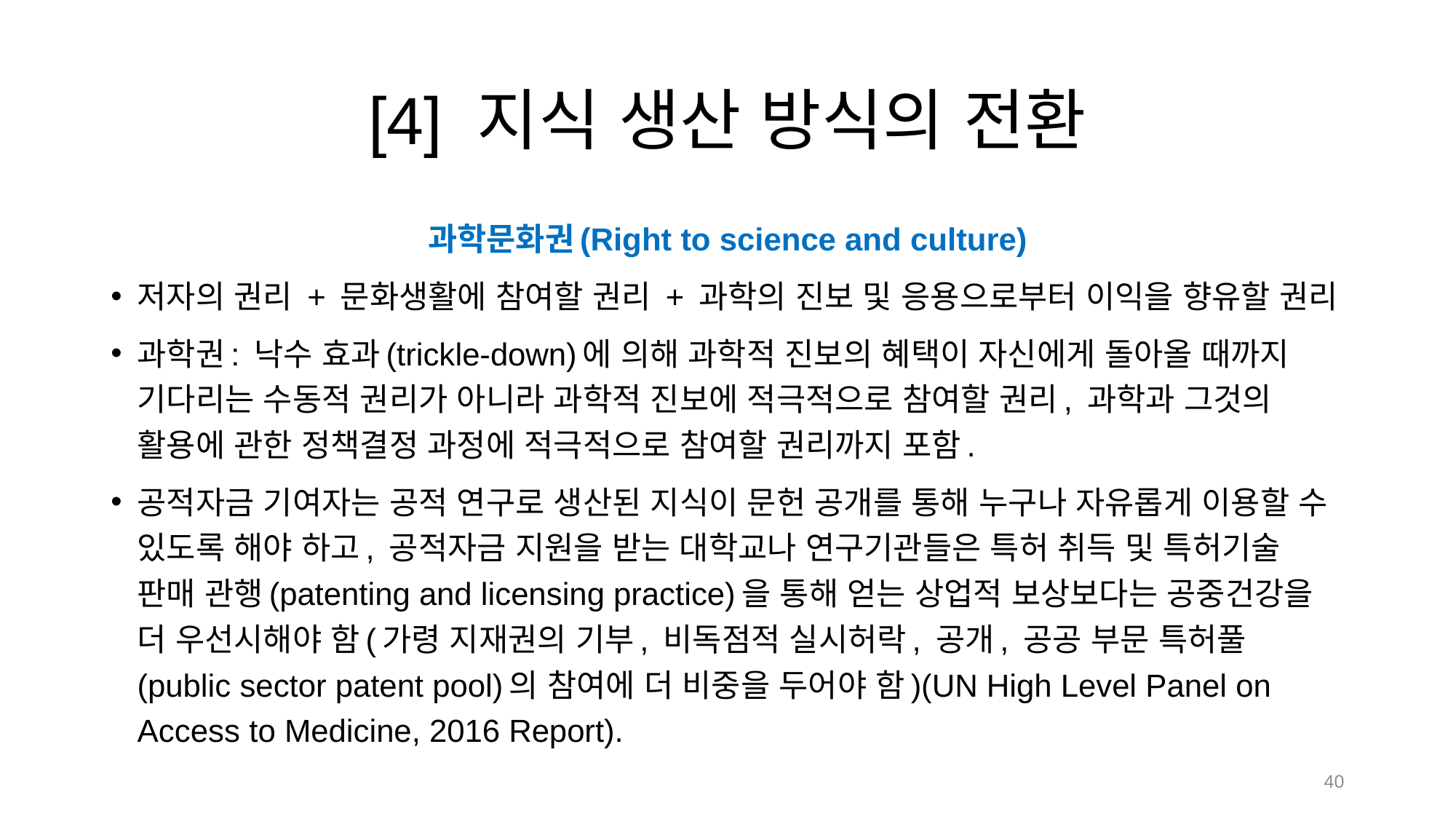

# [4] 지식 생산 방식의 전환
과학문화권(Right to science and culture)
저자의 권리 + 문화생활에 참여할 권리 + 과학의 진보 및 응용으로부터 이익을 향유할 권리
과학권: 낙수 효과(trickle-down)에 의해 과학적 진보의 혜택이 자신에게 돌아올 때까지 기다리는 수동적 권리가 아니라 과학적 진보에 적극적으로 참여할 권리, 과학과 그것의 활용에 관한 정책결정 과정에 적극적으로 참여할 권리까지 포함.
공적자금 기여자는 공적 연구로 생산된 지식이 문헌 공개를 통해 누구나 자유롭게 이용할 수 있도록 해야 하고, 공적자금 지원을 받는 대학교나 연구기관들은 특허 취득 및 특허기술 판매 관행(patenting and licensing practice)을 통해 얻는 상업적 보상보다는 공중건강을 더 우선시해야 함(가령 지재권의 기부, 비독점적 실시허락, 공개, 공공 부문 특허풀(public sector patent pool)의 참여에 더 비중을 두어야 함)(UN High Level Panel on Access to Medicine, 2016 Report).
40